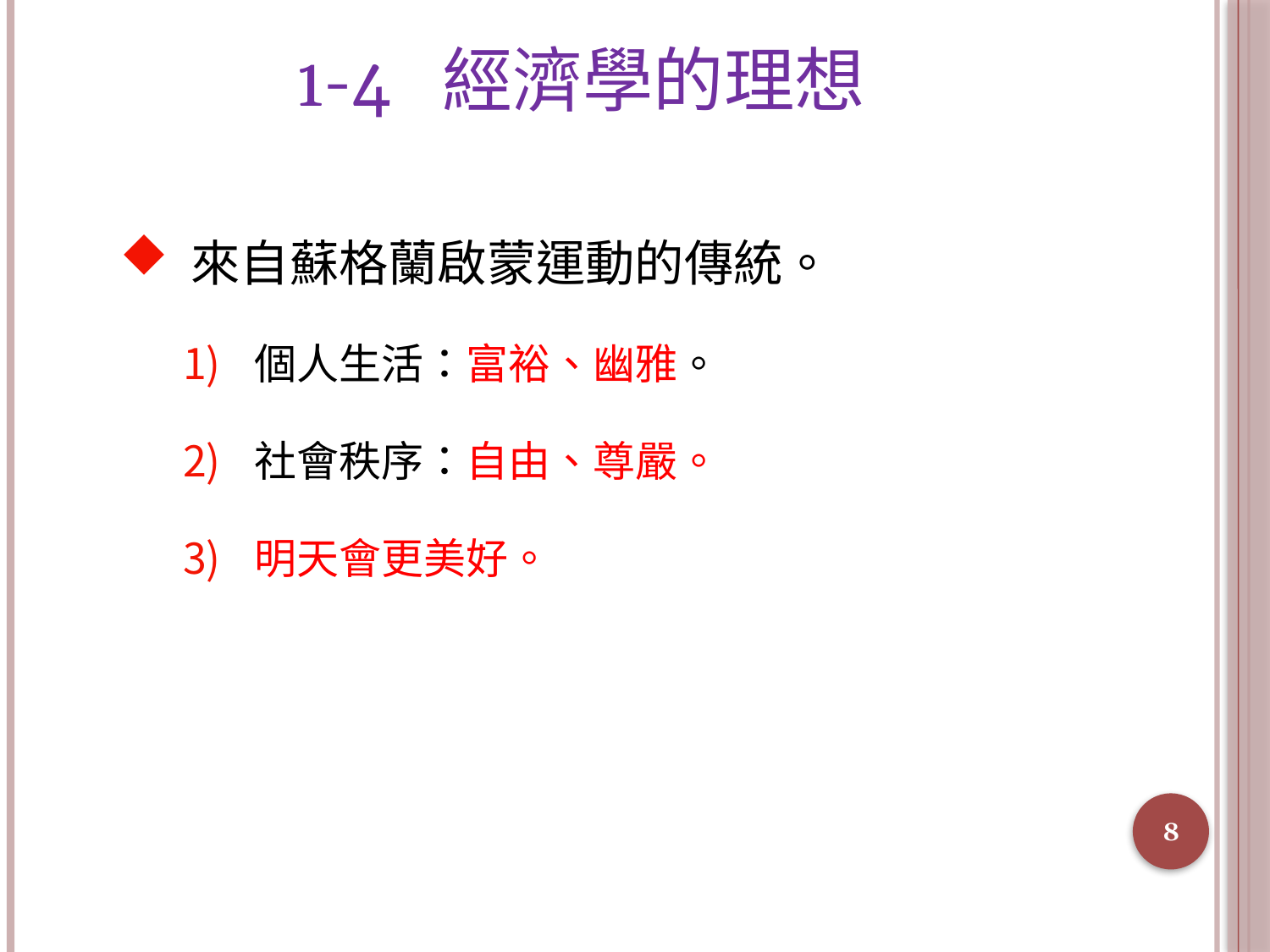

# 1-4  經濟學的理想
來自蘇格蘭啟蒙運動的傳統。
個人生活：富裕、幽雅。
社會秩序：自由、尊嚴。
明天會更美好。
8